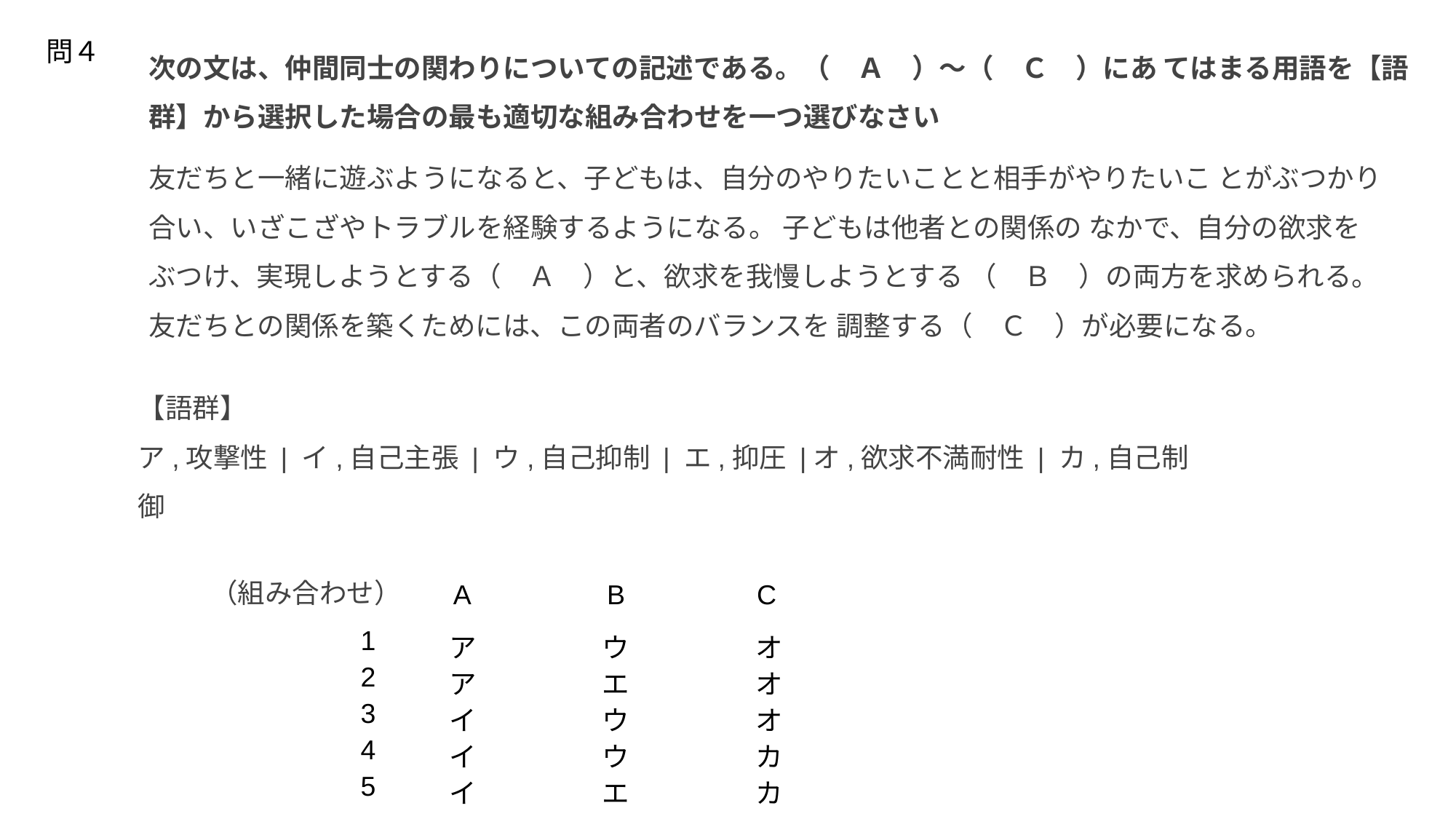

問４
次の文は、仲間同士の関わりについての記述である。（　Ａ　）～（　Ｃ　）にあ てはまる用語を【語群】から選択した場合の最も適切な組み合わせを一つ選びなさい
友だちと一緒に遊ぶようになると、子どもは、自分のやりたいことと相手がやりたいこ とがぶつかり
合い、いざこざやトラブルを経験するようになる。 子どもは他者との関係の なかで、自分の欲求を
ぶつけ、実現しようとする（　Ａ　）と、欲求を我慢しようとする （　Ｂ　）の両方を求められる。
友だちとの関係を築くためには、この両者のバランスを 調整する（　Ｃ　）が必要になる。
【語群】
ア,攻撃性 | イ,自己主張 | ウ,自己抑制 | エ,抑圧 |オ,欲求不満耐性 | カ,自己制御
（組み合わせ）
| A | B | C |
| --- | --- | --- |
| 1 | ア | ウ | オ |
| --- | --- | --- | --- |
| 2 | ア | エ | オ |
| 3 | イ | ウ | オ |
| 4 | イ | ウ | カ |
| 5 | イ | エ | カ |